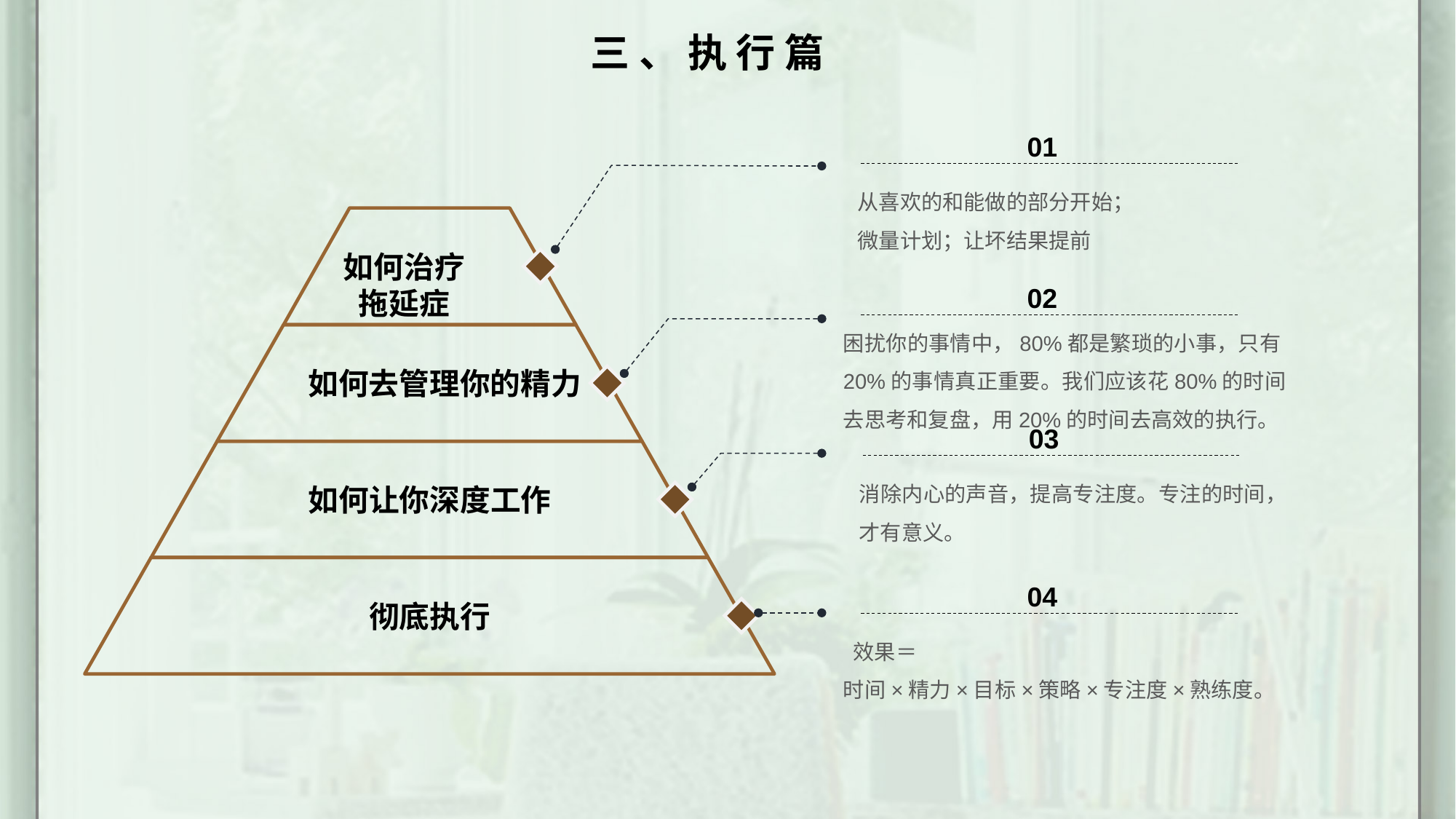

# 三、执行篇

01
从喜欢的和能做的部分开始；
微量计划；让坏结果提前

如何治疗
拖延症

02
困扰你的事情中，80%都是繁琐的小事，只有20%的事情真正重要。我们应该花80%的时间去思考和复盘，用20%的时间去高效的执行。

如何去管理你的精力

03
消除内心的声音，提高专注度。专注的时间，才有意义。

如何让你深度工作

04
 效果＝
时间×精力×目标×策略×专注度×熟练度。
彻底执行